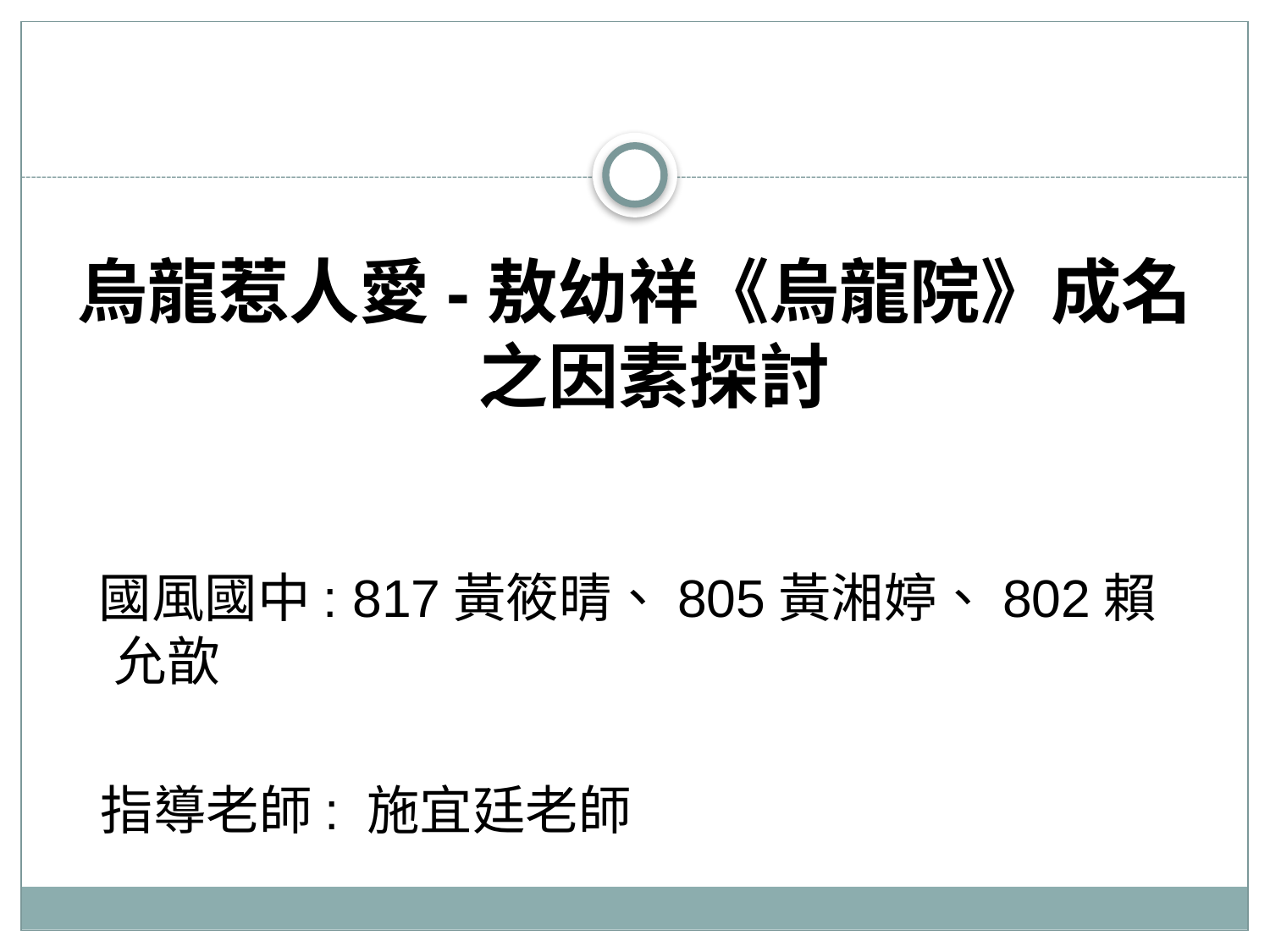

烏龍惹人愛-敖幼祥《烏龍院》成名之因素探討

 國風國中: 817黃筱晴、805黃湘婷、802賴允歆

 指導老師: 施宜廷老師

#